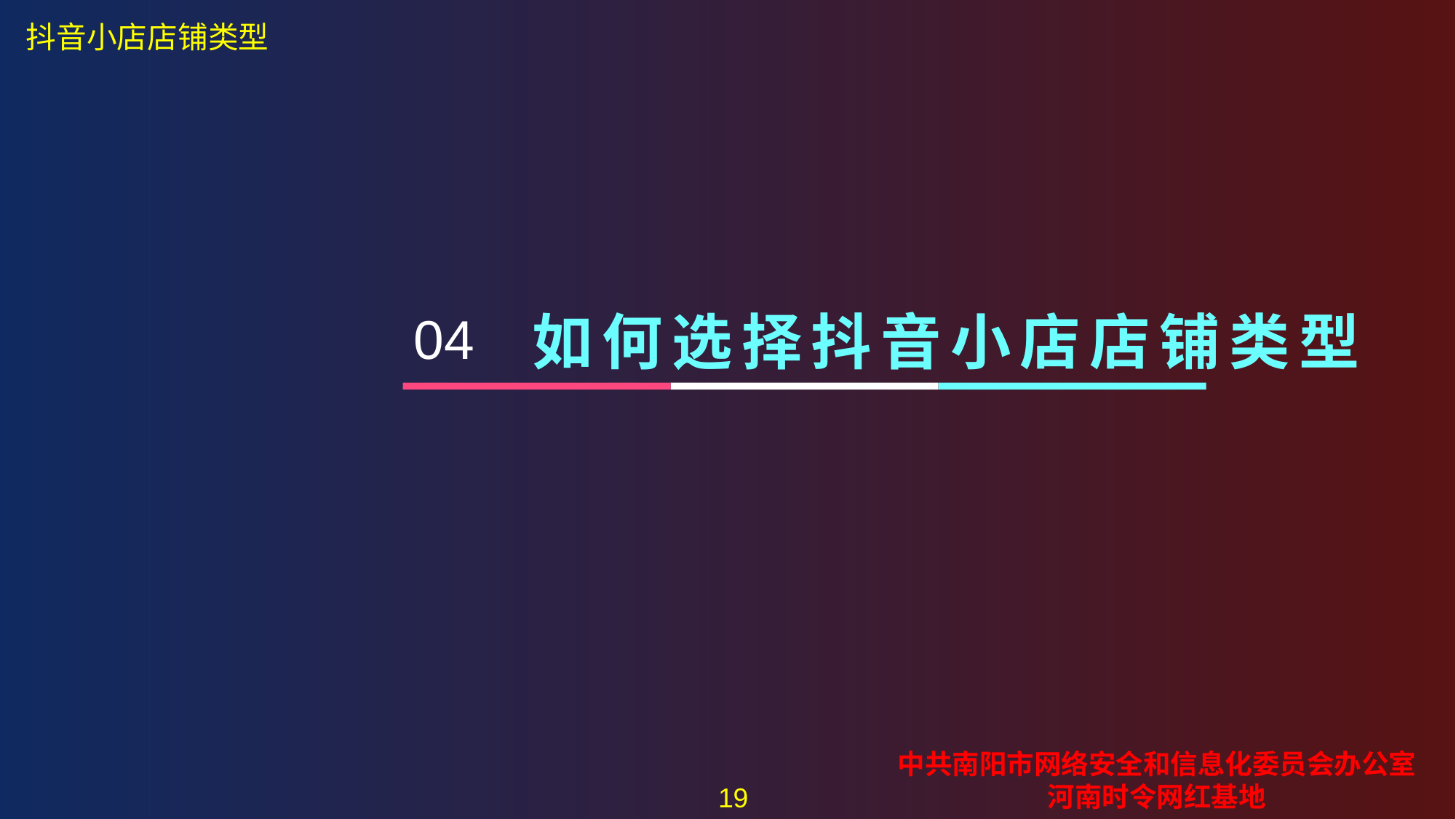

抖音小店店铺类型
04
如何选择抖音小店店铺类型

中共南阳市网络安全和信息化委员会办公室
河南时令网红基地
19